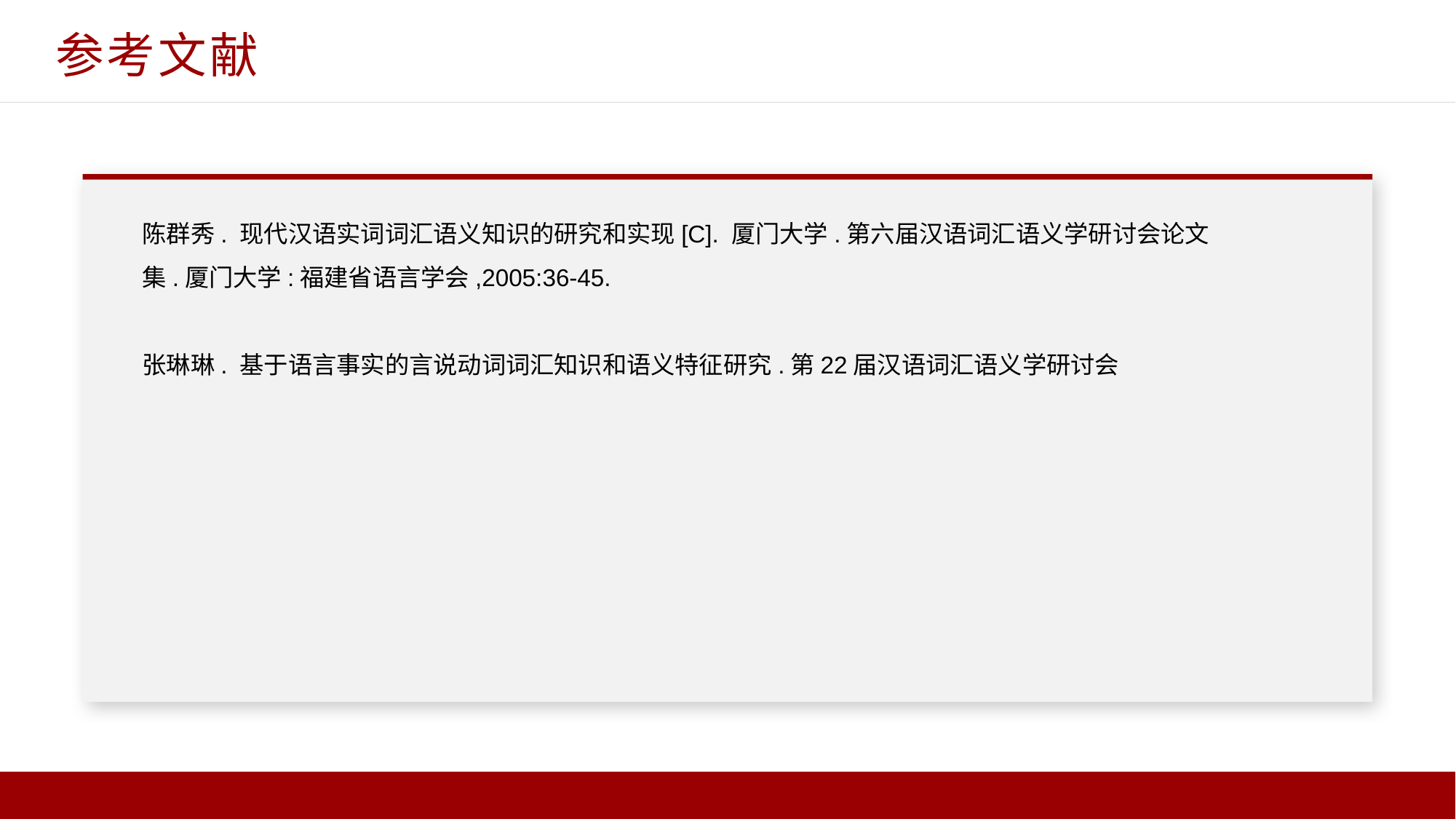

参考文献

陈群秀. 现代汉语实词词汇语义知识的研究和实现[C]. 厦门大学.第六届汉语词汇语义学研讨会论文集.厦门大学:福建省语言学会,2005:36-45.

张琳琳. 基于语言事实的言说动词词汇知识和语义特征研究.第22届汉语词汇语义学研讨会